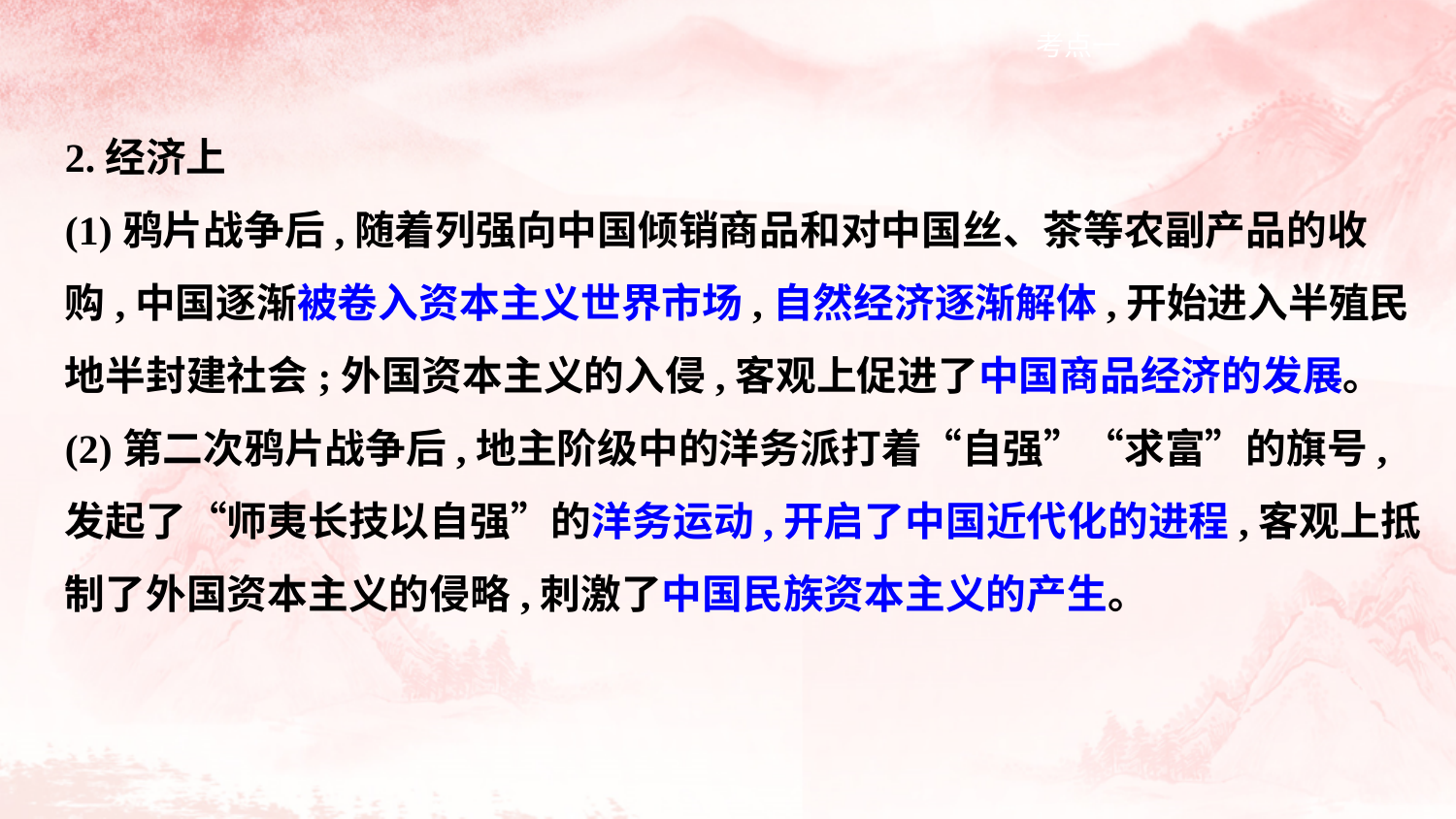

2.经济上
(1)鸦片战争后,随着列强向中国倾销商品和对中国丝、茶等农副产品的收
购,中国逐渐被卷入资本主义世界市场,自然经济逐渐解体,开始进入半殖民
地半封建社会;外国资本主义的入侵,客观上促进了中国商品经济的发展。
(2)第二次鸦片战争后,地主阶级中的洋务派打着“自强”“求富”的旗号,
发起了“师夷长技以自强”的洋务运动,开启了中国近代化的进程,客观上抵
制了外国资本主义的侵略,刺激了中国民族资本主义的产生。